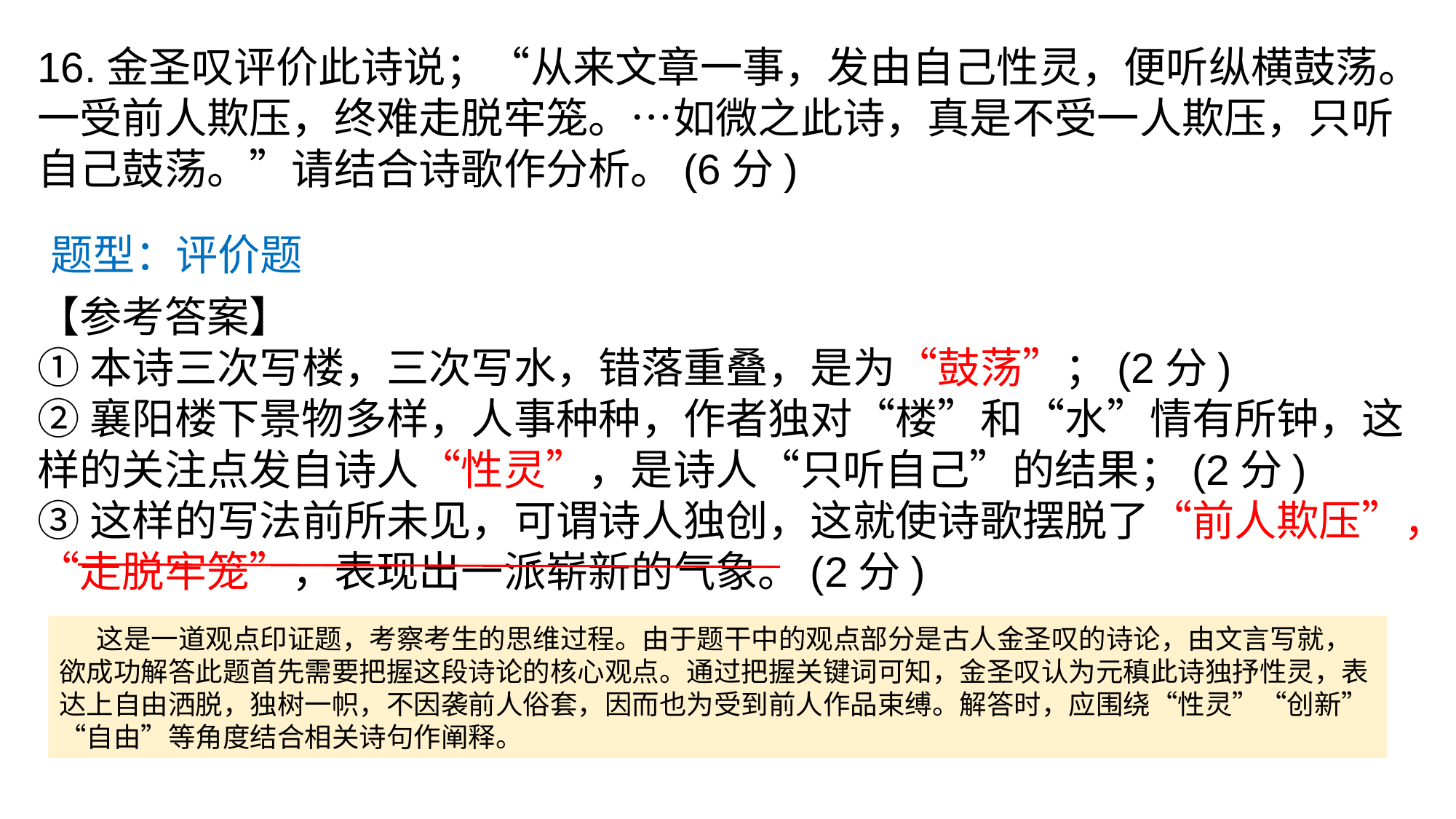

16.金圣叹评价此诗说；“从来文章一事，发由自己性灵，便听纵横鼓荡。一受前人欺压，终难走脱牢笼。…如微之此诗，真是不受一人欺压，只听自己鼓荡。”请结合诗歌作分析。(6分)
题型：
评价题
【参考答案】
①本诗三次写楼，三次写水，错落重叠，是为“鼓荡”；(2分)
②襄阳楼下景物多样，人事种种，作者独对“楼”和“水”情有所钟，这样的关注点发自诗人“性灵”，是诗人“只听自己”的结果；(2分)
③这样的写法前所未见，可谓诗人独创，这就使诗歌摆脱了“前人欺压”，“走脱牢笼”，表现出一派崭新的气象。(2分)
     这是一道观点印证题，考察考生的思维过程。由于题干中的观点部分是古人金圣叹的诗论，由文言写就，欲成功解答此题首先需要把握这段诗论的核心观点。通过把握关键词可知，金圣叹认为元稹此诗独抒性灵，表达上自由洒脱，独树一帜，不因袭前人俗套，因而也为受到前人作品束缚。解答时，应围绕“性灵”“创新”“自由”等角度结合相关诗句作阐释。